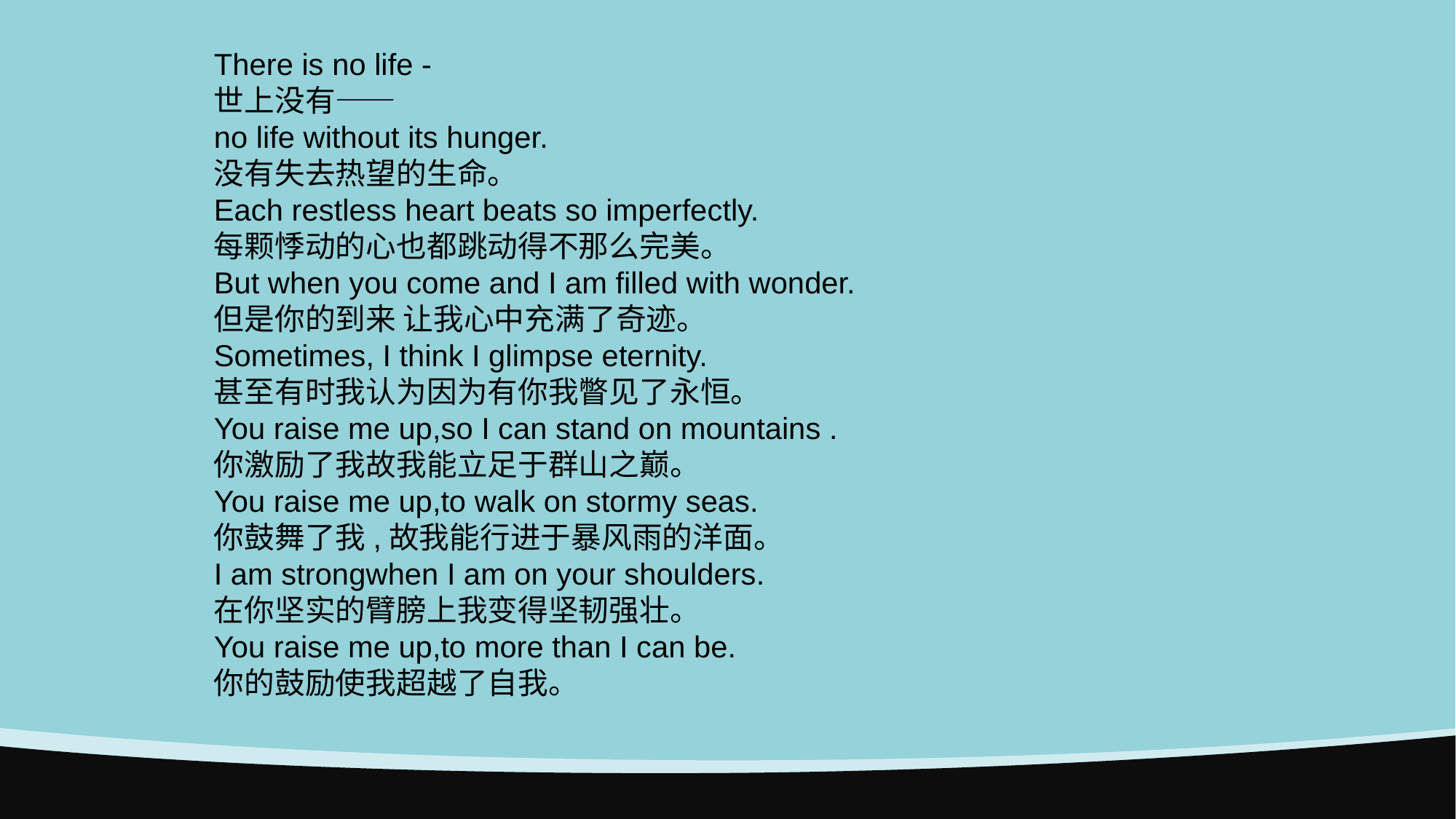

There is no life -
世上没有——
no life without its hunger.
没有失去热望的生命。
Each restless heart beats so imperfectly.
每颗悸动的心也都跳动得不那么完美。
But when you come and I am filled with wonder.
但是你的到来 让我心中充满了奇迹。
Sometimes, I think I glimpse eternity.
甚至有时我认为因为有你我瞥见了永恒。
You raise me up,so I can stand on mountains .
你激励了我故我能立足于群山之巅。
You raise me up,to walk on stormy seas.
你鼓舞了我,故我能行进于暴风雨的洋面。
I am strongwhen I am on your shoulders.
在你坚实的臂膀上我变得坚韧强壮。
You raise me up,to more than I can be.
你的鼓励使我超越了自我。